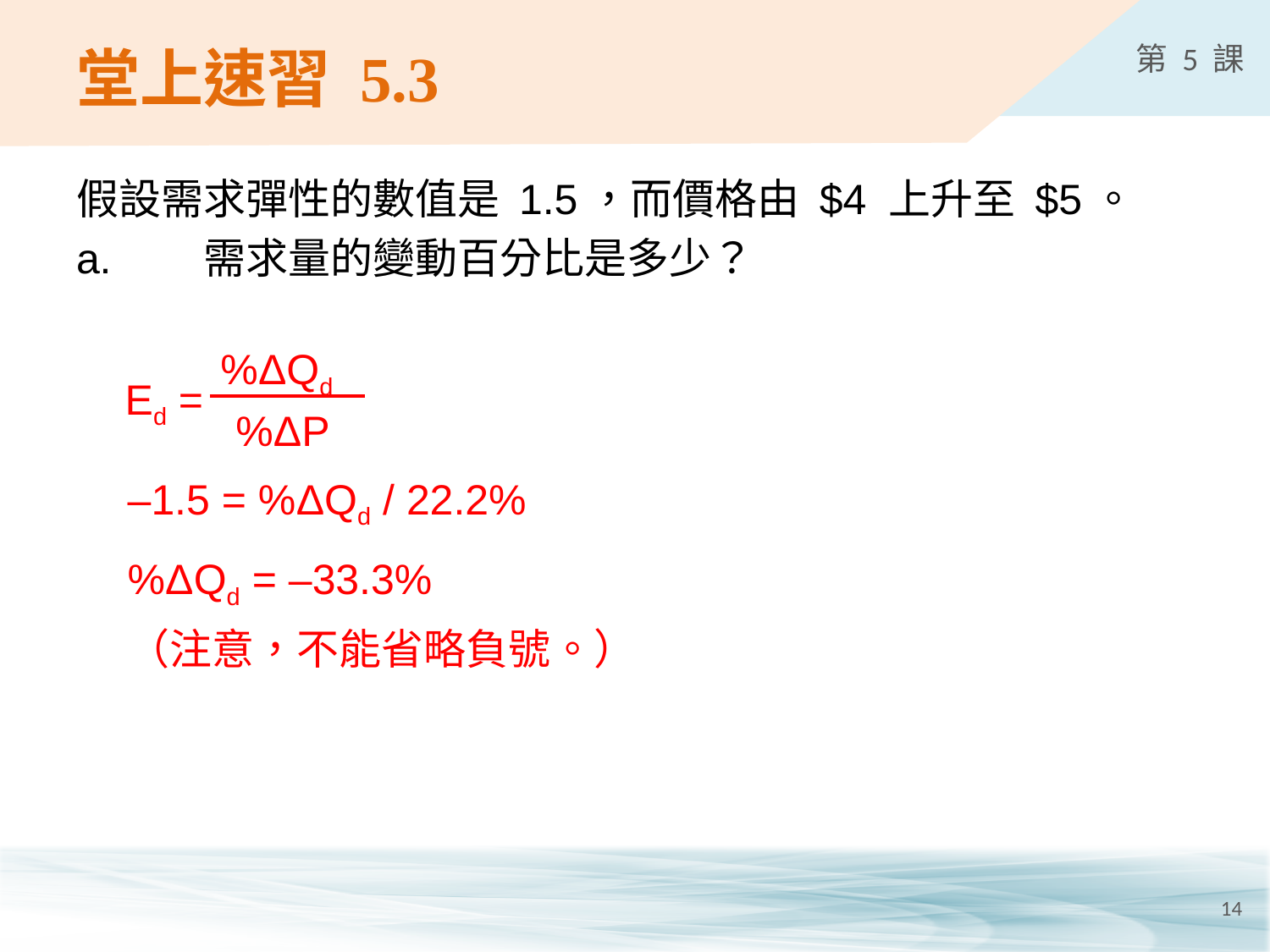

# 堂上速習 5.3
假設需求彈性的數值是 1.5，而價格由 $4 上升至 $5。
a.	需求量的變動百分比是多少？
%ΔQd
Ed =
%ΔP
–1.5 = %ΔQd / 22.2%
%ΔQd = –33.3%
（注意，不能省略負號。）
14